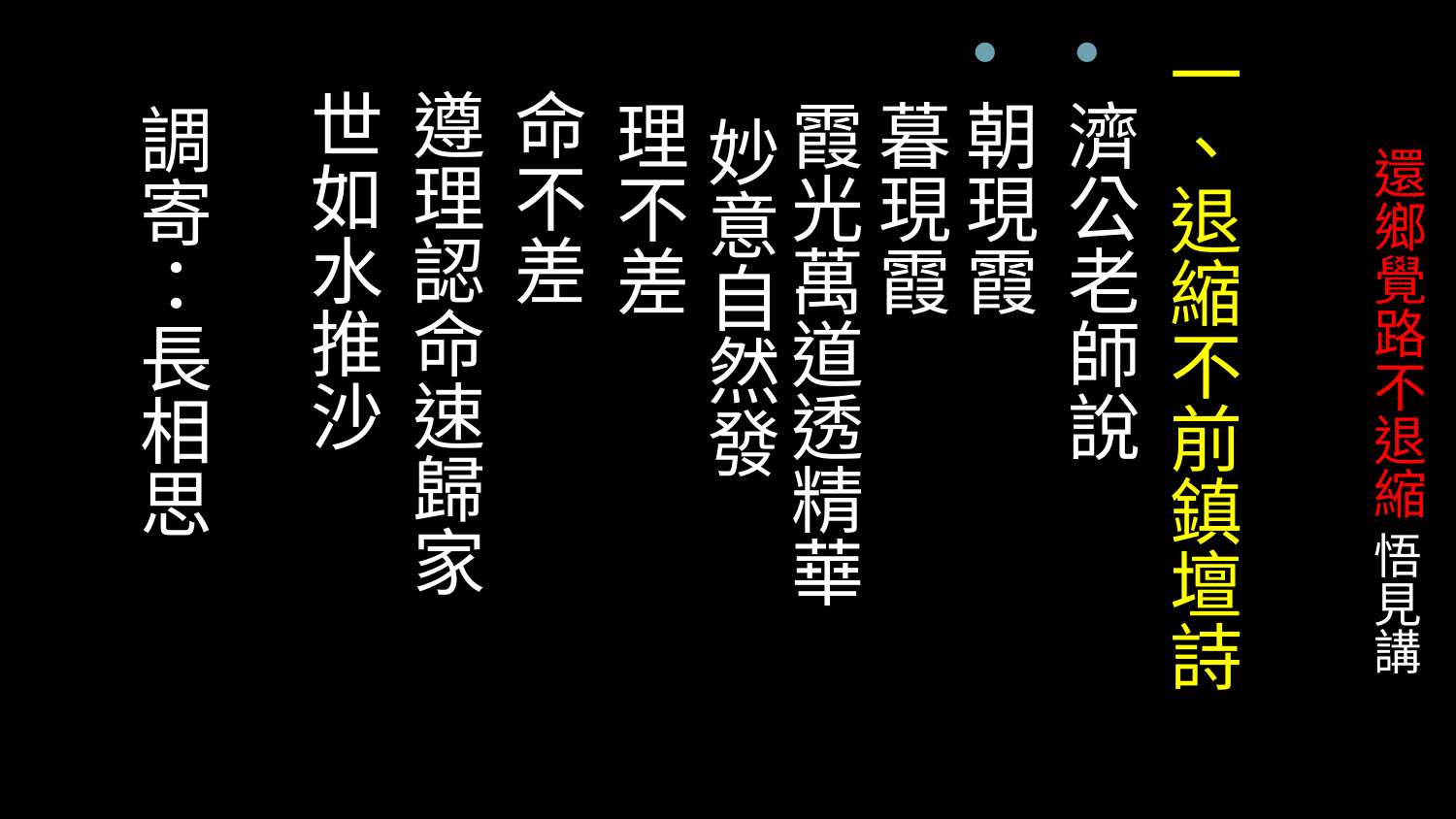

一、退縮不前鎮壇詩
濟公老師說
朝現霞　                      暮現霞　                      霞光萬道透精華　        妙意自然發
理不差
  命不差
  遵理認命速歸家
  世如水推沙
          　　　　　　　　     調寄：長相思

# 還鄉覺路不退縮 悟見講